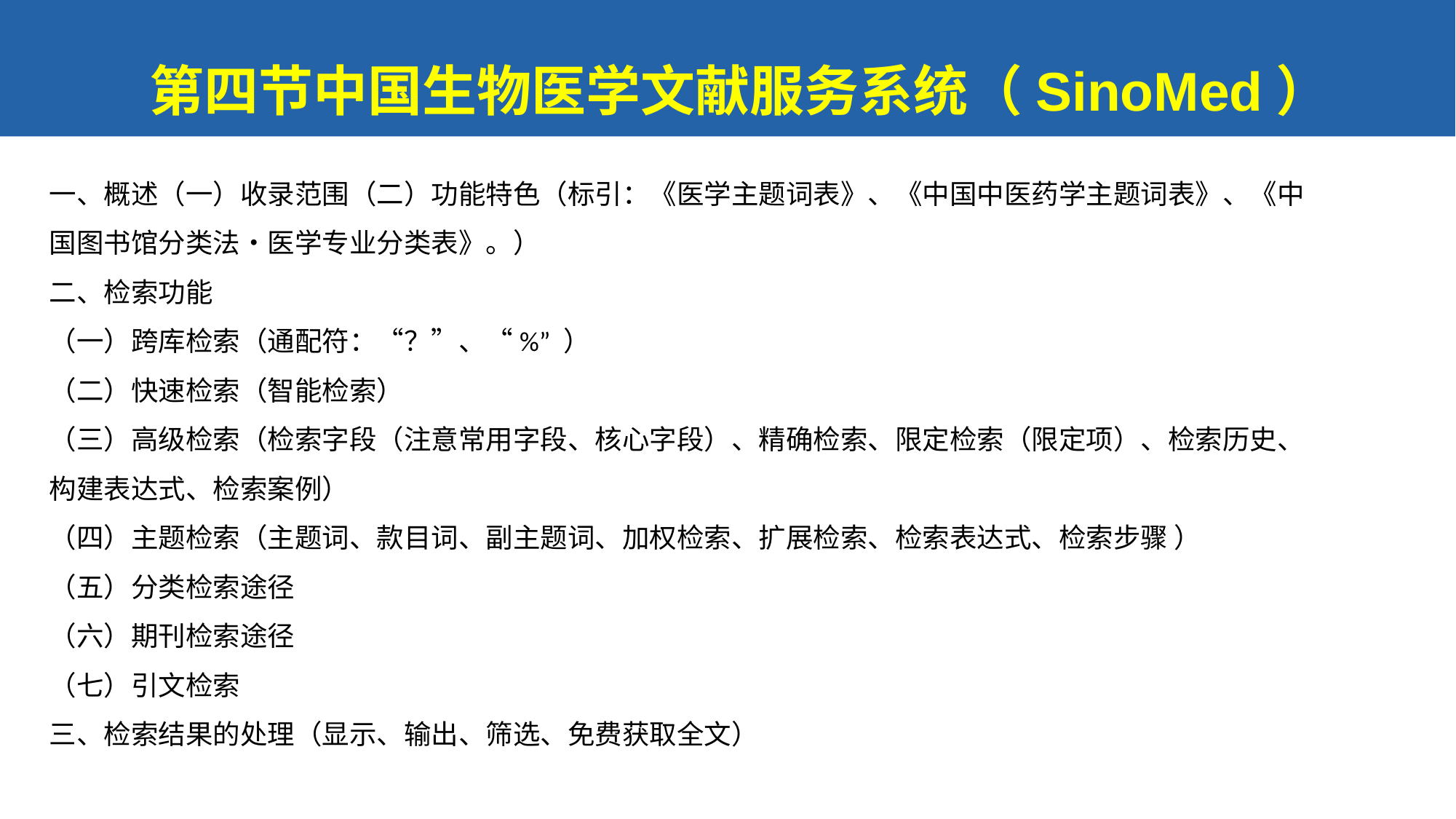

第四节中国生物医学文献服务系统（SinoMed）
一、概述（一）收录范围（二）功能特色（标引：《医学主题词表》、《中国中医药学主题词表》、《中国图书馆分类法•医学专业分类表》。）
二、检索功能
（一）跨库检索（通配符：“？”、“%” ）
（二）快速检索（智能检索）
（三）高级检索（检索字段（注意常用字段、核心字段）、精确检索、限定检索（限定项）、检索历史、构建表达式、检索案例）
（四）主题检索（主题词、款目词、副主题词、加权检索、扩展检索、检索表达式、检索步骤 ）
（五）分类检索途径
（六）期刊检索途径
（七）引文检索
三、检索结果的处理（显示、输出、筛选、免费获取全文）